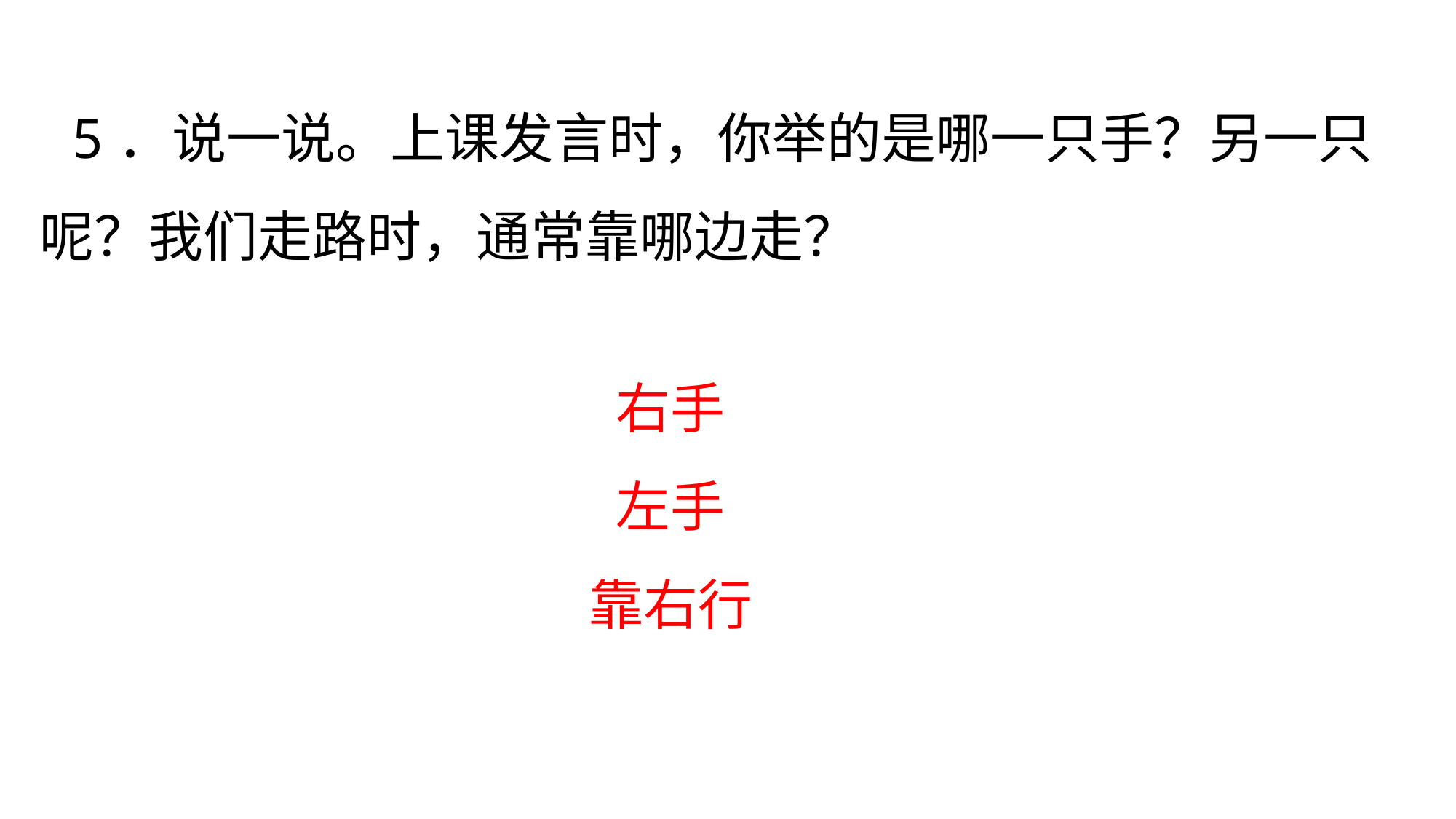

5．说一说。上课发言时，你举的是哪一只手？另一只呢？我们走路时，通常靠哪边走？
右手
左手
靠右行